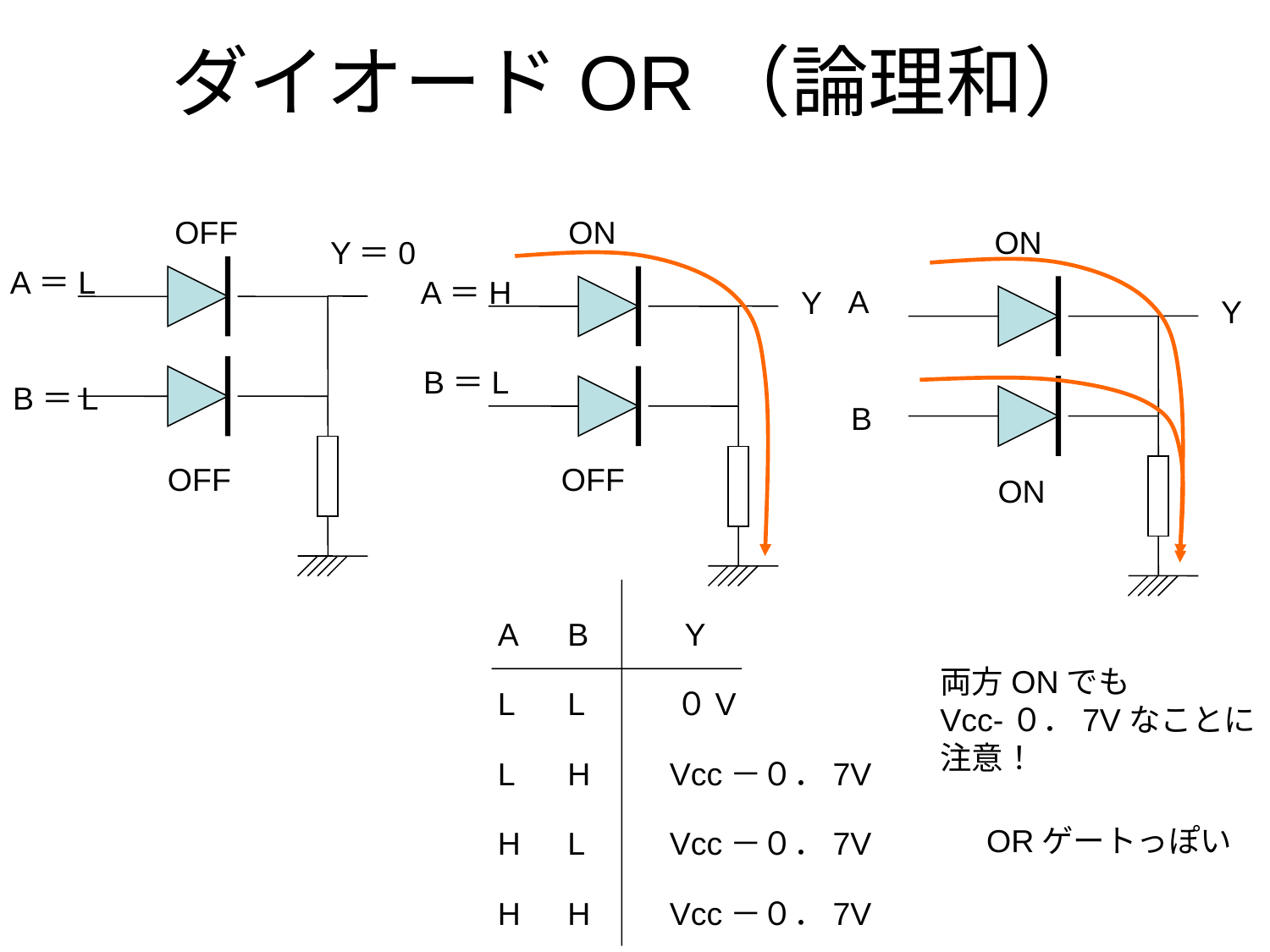

# ダイオードOR（論理和）
OFF
ON
ON
Y＝0

A＝L

A＝H

A
Y

Y

B＝L

B＝L

B

OFF
OFF

ON

A
B
Y
両方ONでも
Vcc-０．7Vなことに
注意！

L
L
０V
L
H
Vcc－０．7V
ORゲートっぽい
H
L
Vcc－０．7V
H
H
Vcc－０．7V